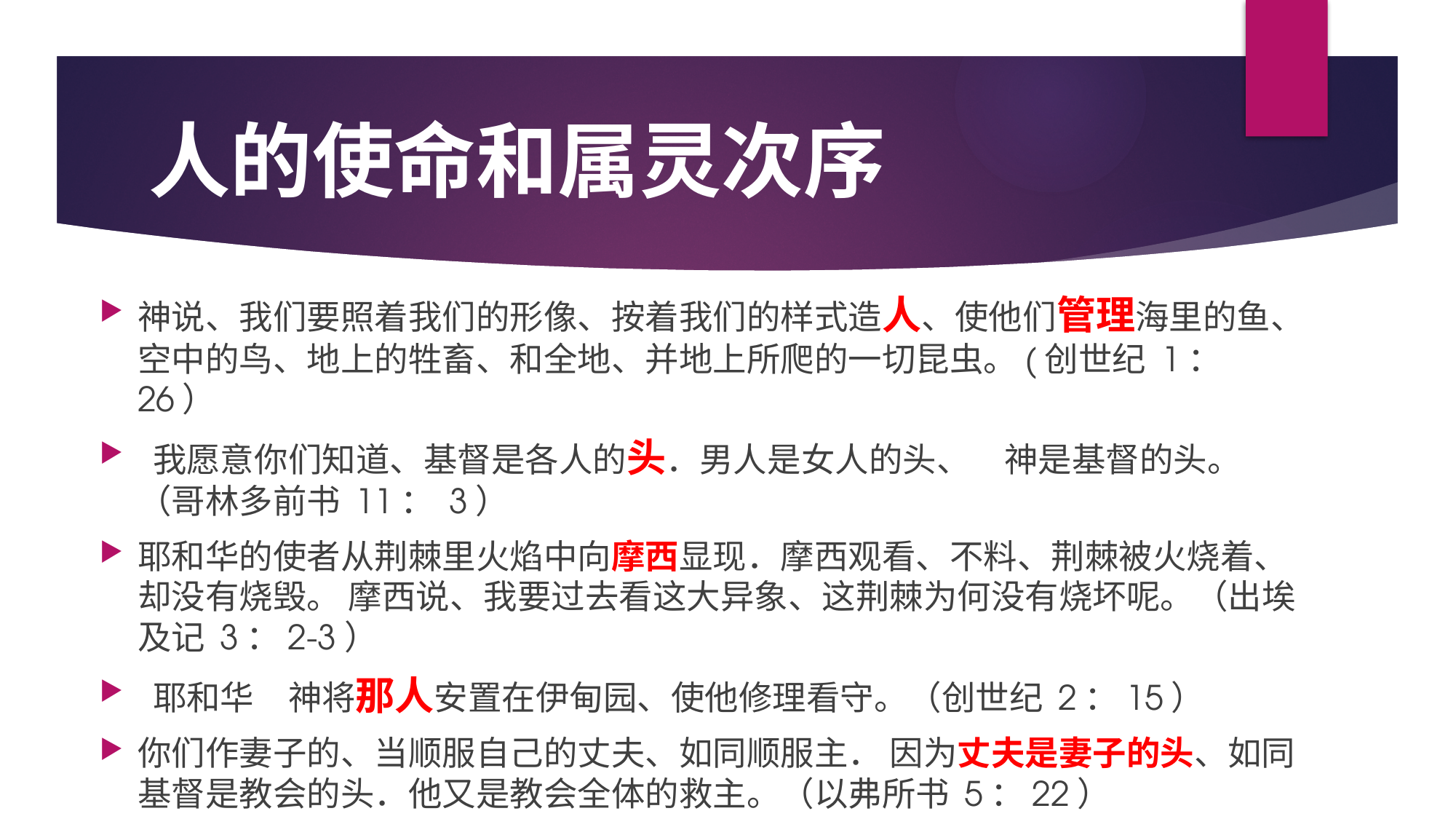

# 人的使命和属灵次序
神说、我们要照着我们的形像、按着我们的样式造人、使他们管理海里的鱼、空中的鸟、地上的牲畜、和全地、并地上所爬的一切昆虫。(创世纪 1：26）
 我愿意你们知道、基督是各人的头．男人是女人的头、　神是基督的头。（哥林多前书 11： 3）
耶和华的使者从荆棘里火焰中向摩西显现．摩西观看、不料、荆棘被火烧着、却没有烧毁。 摩西说、我要过去看这大异象、这荆棘为何没有烧坏呢。（出埃及记 3：2-3）
 耶和华　神将那人安置在伊甸园、使他修理看守。（创世纪 2：15）
你们作妻子的、当顺服自己的丈夫、如同顺服主． 因为丈夫是妻子的头、如同基督是教会的头．他又是教会全体的救主。（以弗所书 5：22）